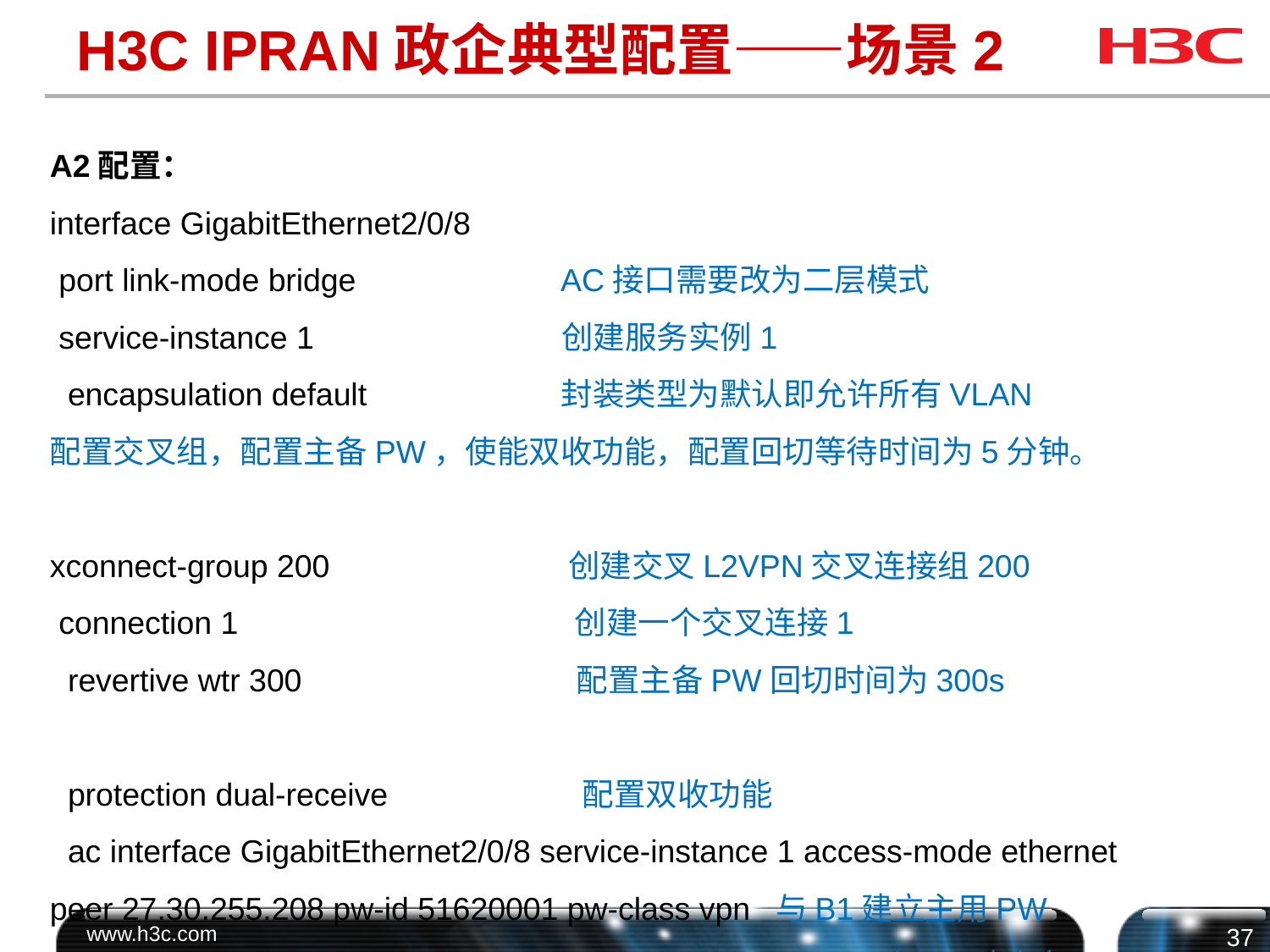

# H3C IPRAN政企典型配置——场景2
A2配置：
interface GigabitEthernet2/0/8
 port link-mode bridge                       AC接口需要改为二层模式
 service-instance 1                           创建服务实例1
  encapsulation default                     封装类型为默认即允许所有VLAN
配置交叉组，配置主备PW，使能双收功能，配置回切等待时间为5分钟。
xconnect-group 200                          创建交叉L2VPN交叉连接组200
 connection 1                                     创建一个交叉连接1
  revertive wtr 300                              配置主备PW回切时间为300s
  protection dual-receive                     配置双收功能
  ac interface GigabitEthernet2/0/8 service-instance 1 access-mode ethernet
peer 27.30.255.208 pw-id 51620001 pw-class vpn  与B1建立主用PW
backup-peer 27.30.255.207 pw-id 51620002 pw-class vpn  与B2建立备用PW